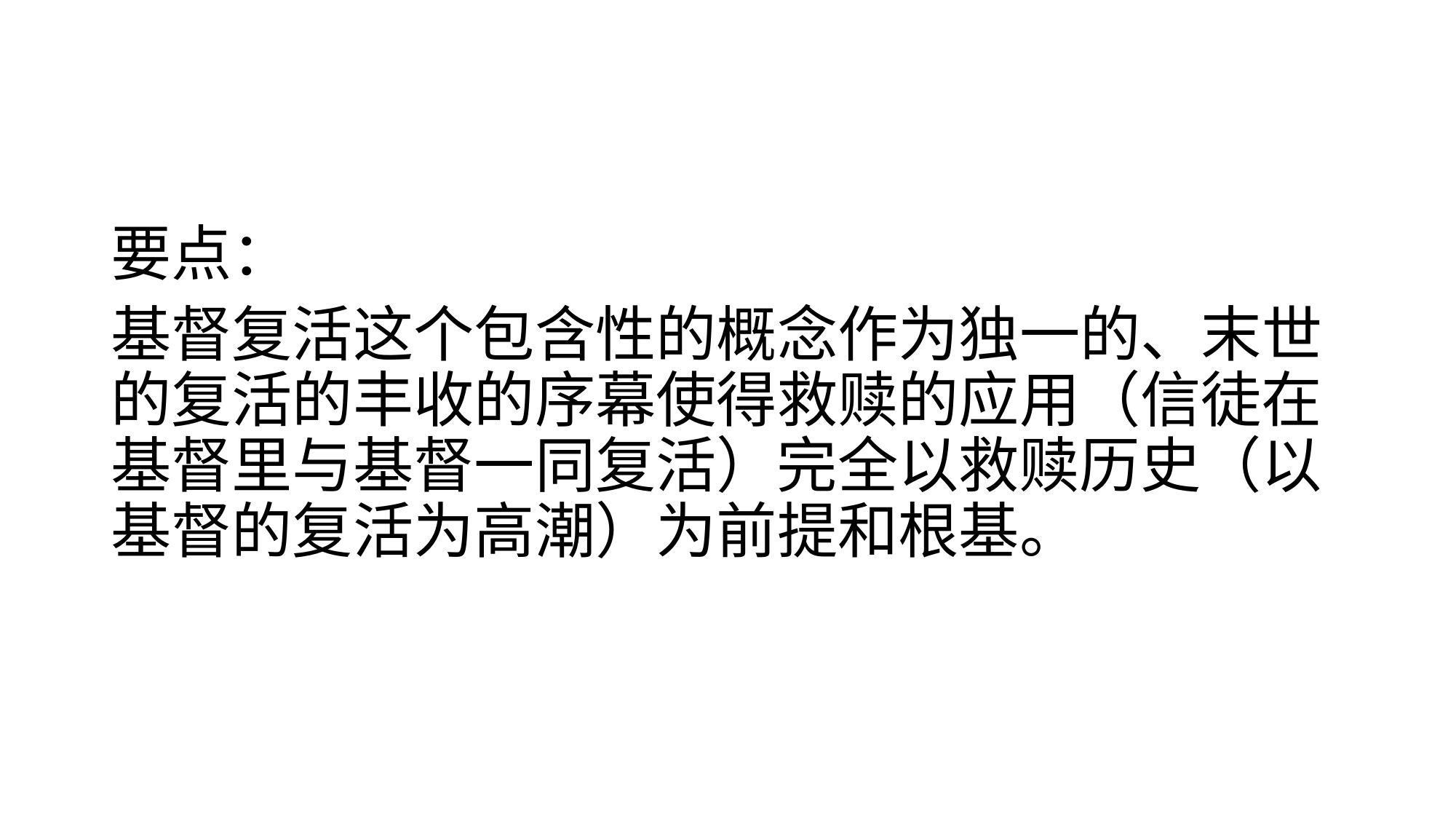

#
要点：
基督复活这个包含性的概念作为独一的、末世的复活的丰收的序幕使得救赎的应用（信徒在基督里与基督一同复活）完全以救赎历史（以基督的复活为高潮）为前提和根基。